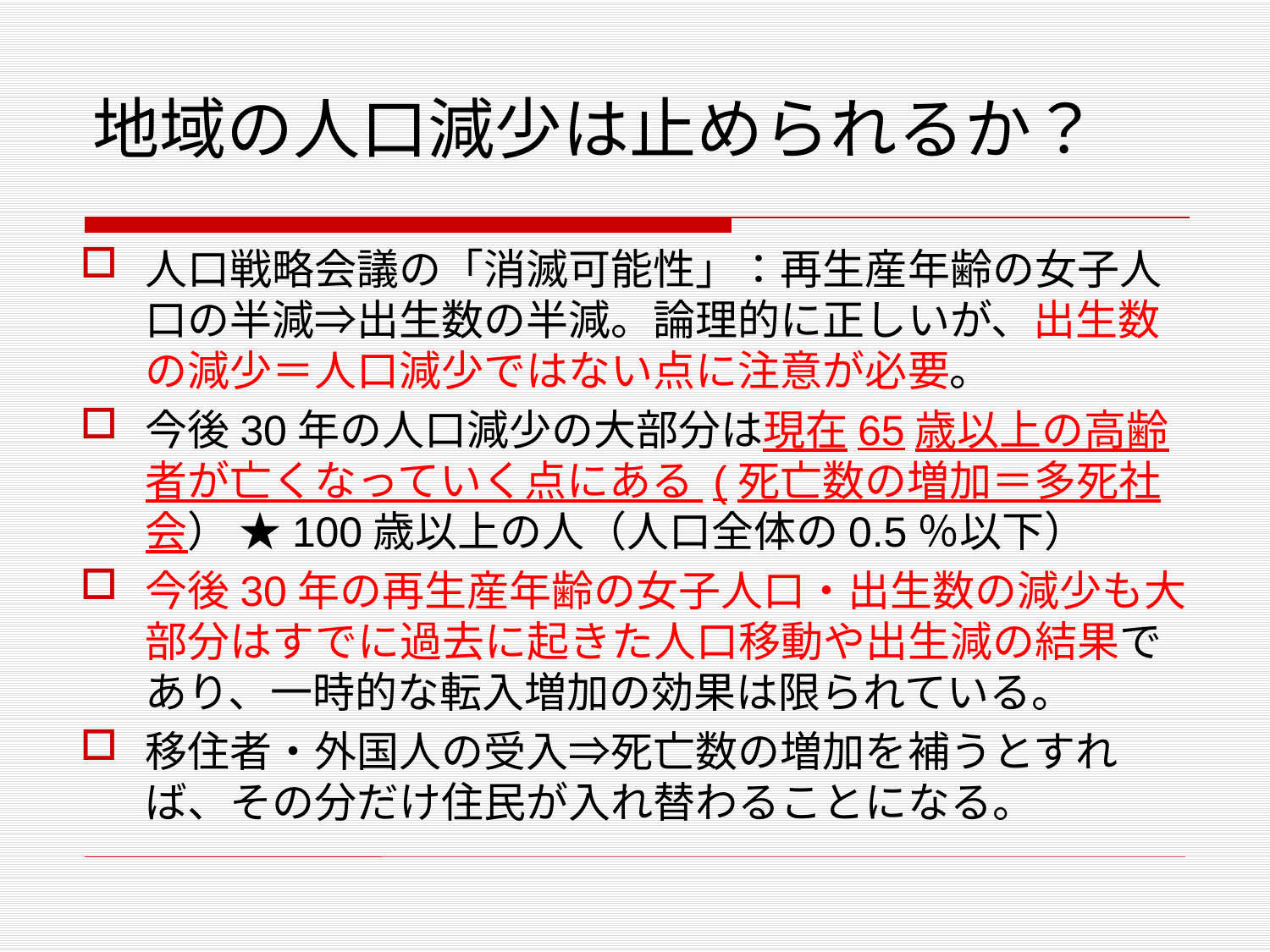

# 地域の人口減少は止められるか？
人口戦略会議の「消滅可能性」：再生産年齢の女子人口の半減⇒出生数の半減。論理的に正しいが、出生数の減少＝人口減少ではない点に注意が必要。
今後30年の人口減少の大部分は現在65歳以上の高齢者が亡くなっていく点にある (死亡数の増加＝多死社会） ★100歳以上の人（人口全体の0.5％以下）
今後30年の再生産年齢の女子人口・出生数の減少も大部分はすでに過去に起きた人口移動や出生減の結果であり、一時的な転入増加の効果は限られている。
移住者・外国人の受入⇒死亡数の増加を補うとすれば、その分だけ住民が入れ替わることになる。